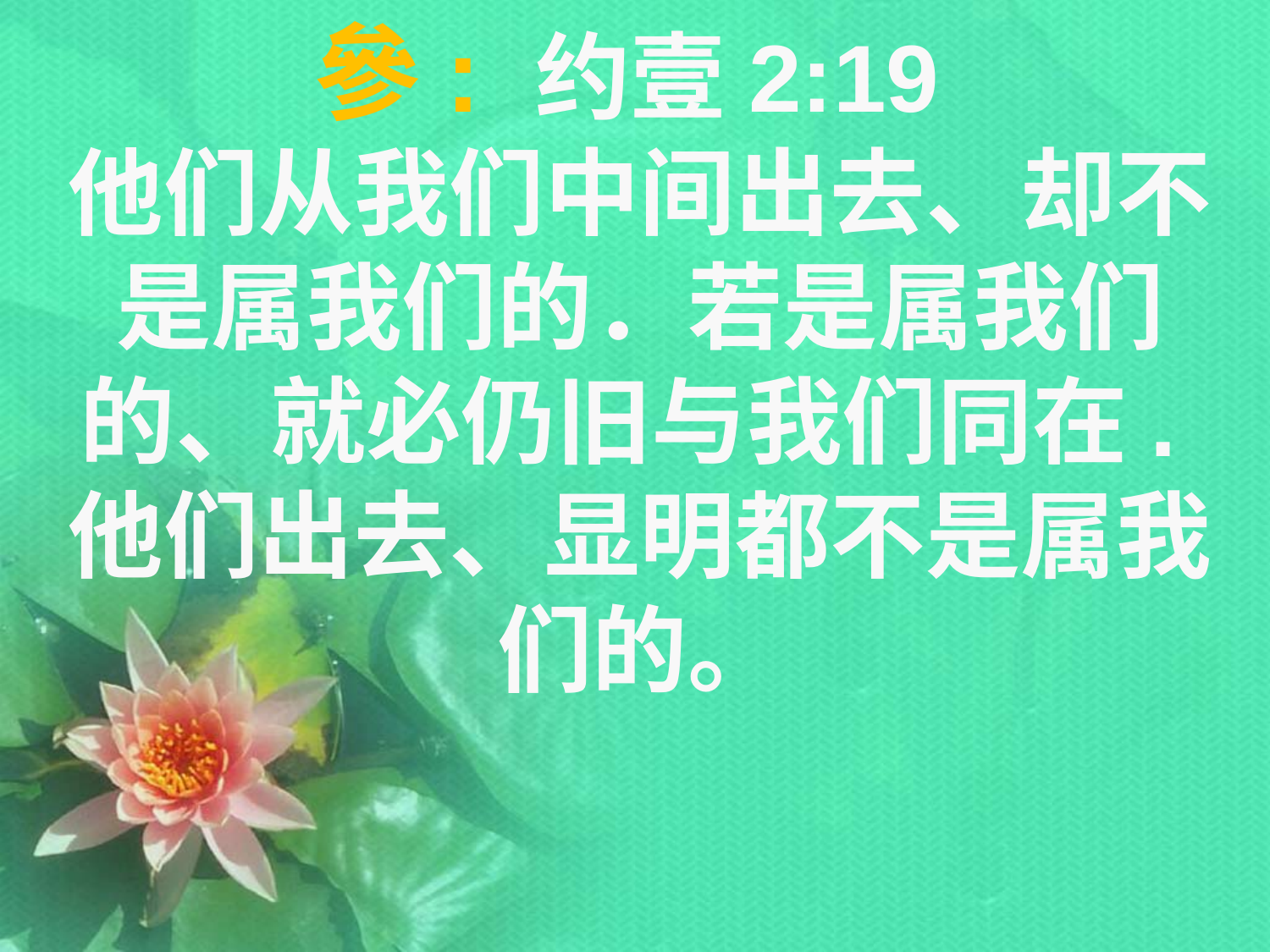

參: 约壹2:19
他们从我们中间出去、却不是属我们的．若是属我们的、就必仍旧与我们同在.他们出去、显明都不是属我们的。